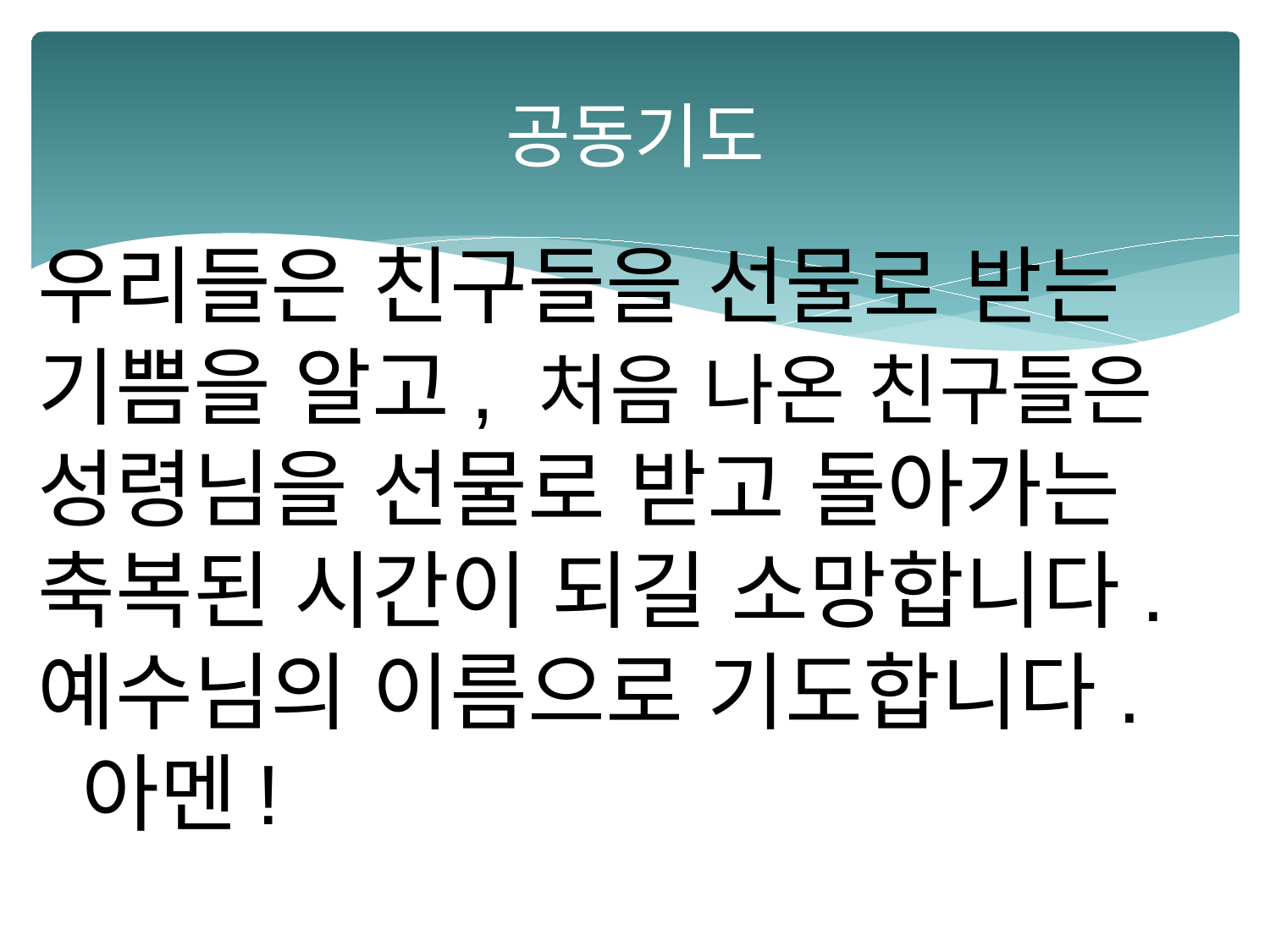

# 공동기도

우리들은 친구들을 선물로 받는
기쁨을 알고, 처음 나온 친구들은 성령님을 선물로 받고 돌아가는 축복된 시간이 되길 소망합니다.
예수님의 이름으로 기도합니다.     아멘!